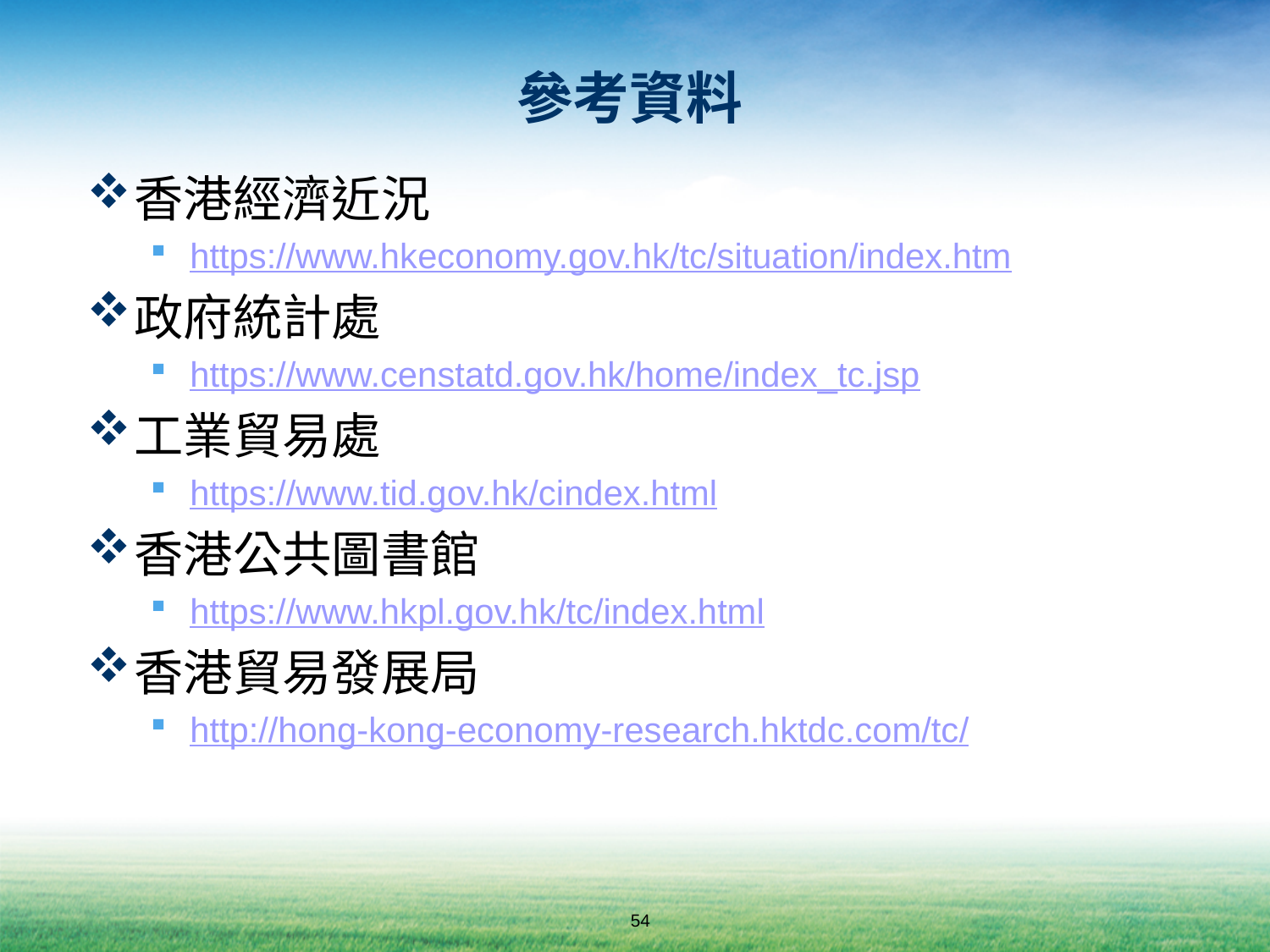

# 參考資料
香港經濟近況
https://www.hkeconomy.gov.hk/tc/situation/index.htm
政府統計處
https://www.censtatd.gov.hk/home/index_tc.jsp
工業貿易處
https://www.tid.gov.hk/cindex.html
香港公共圖書館
https://www.hkpl.gov.hk/tc/index.html
香港貿易發展局
http://hong-kong-economy-research.hktdc.com/tc/
54